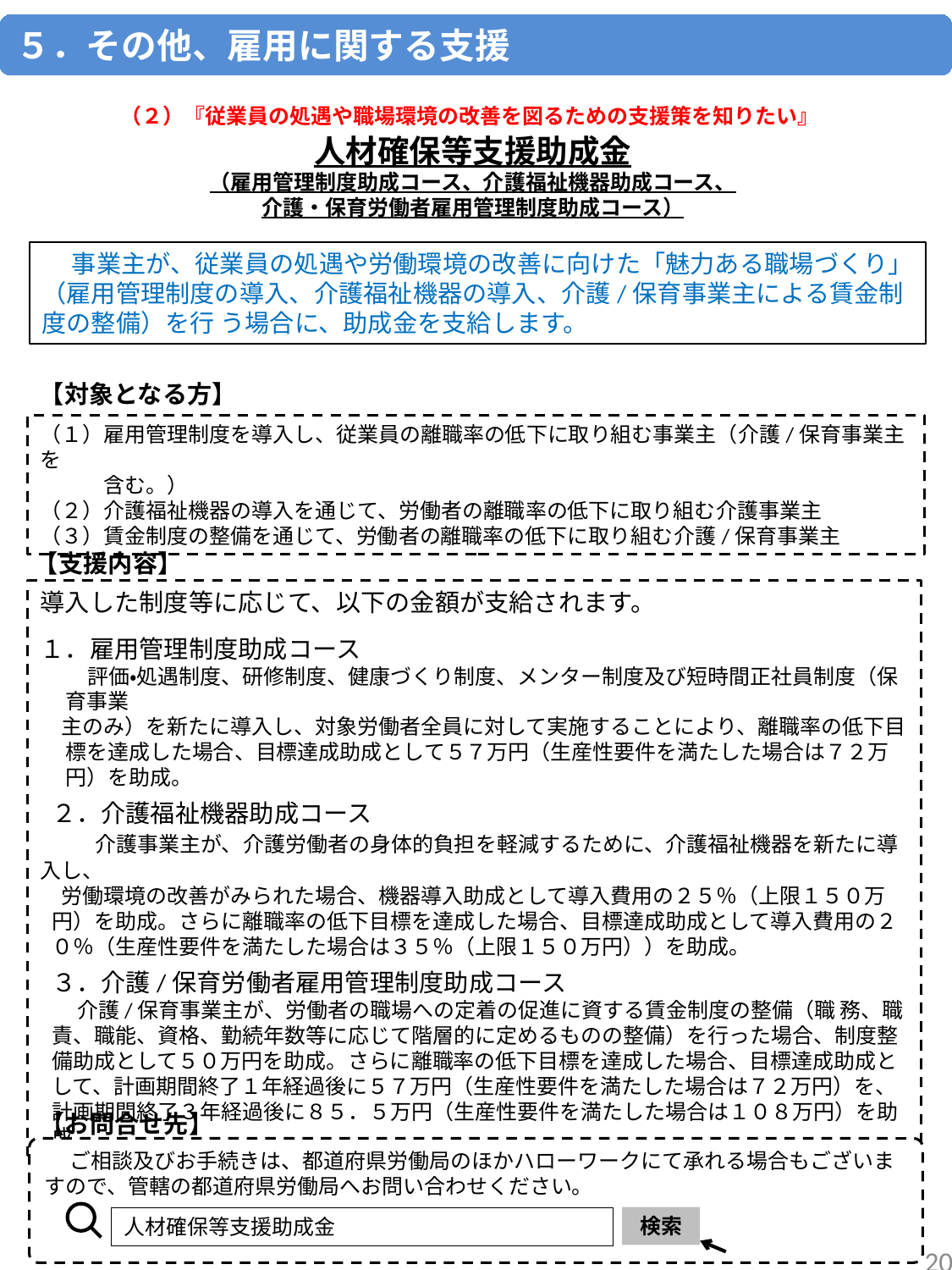

５．その他、雇用に関する支援
（２）『従業員の処遇や職場環境の改善を図るための支援策を知りたい』

人材確保等支援助成金
（雇用管理制度助成コース、介護福祉機器助成コース、
介護・保育労働者雇用管理制度助成コース）
　 事業主が、従業員の処遇や労働環境の改善に向けた「魅力ある職場づくり」（雇用管理制度の導入、介護福祉機器の導入、介護/保育事業主による賃金制度の整備）を行 う場合に、助成金を支給します。
【対象となる方】
（１）雇用管理制度を導入し、従業員の離職率の低下に取り組む事業主（介護/保育事業主を
　　　含む。）
（２）介護福祉機器の導入を通じて、労働者の離職率の低下に取り組む介護事業主
（３）賃金制度の整備を通じて、労働者の離職率の低下に取り組む介護/保育事業主
【支援内容】
導入した制度等に応じて、以下の金額が支給されます。

１．雇用管理制度助成コース
　　 評価・処遇制度、研修制度、健康づくり制度、メンター制度及び短時間正社員制度（保育事業
　主のみ）を新たに導入し、対象労働者全員に対して実施することにより、離職率の低下目標を達成した場合、目標達成助成として５７万円（生産性要件を満たした場合は７２万円）を助成。

 ２．介護福祉機器助成コース
　　 介護事業主が、介護労働者の身体的負担を軽減するために、介護福祉機器を新たに導入し、
　労働環境の改善がみられた場合、機器導入助成として導入費用の２５％（上限１５０万円）を助成。さらに離職率の低下目標を達成した場合、目標達成助成として導入費用の２０％（生産性要件を満たした場合は３５％（上限１５０万円））を助成。

 ３．介護/保育労働者雇用管理制度助成コース
介護/保育事業主が、労働者の職場への定着の促進に資する賃金制度の整備（職 務、職責、職能、資格、勤続年数等に応じて階層的に定めるものの整備）を行った場合、制度整備助成として５０万円を助成。さらに離職率の低下目標を達成した場合、目標達成助成として、計画期間終了１年経過後に５７万円（生産性要件を満たした場合は７２万円）を、計画期間終了３年経過後に８５．５万円（生産性要件を満たした場合は１０８万円）を助成。
【お問合せ先】
　 ご相談及びお手続きは、都道府県労働局のほかハローワークにて承れる場合もございますので、管轄の都道府県労働局へお問い合わせください。

検索
人材確保等支援助成金
20